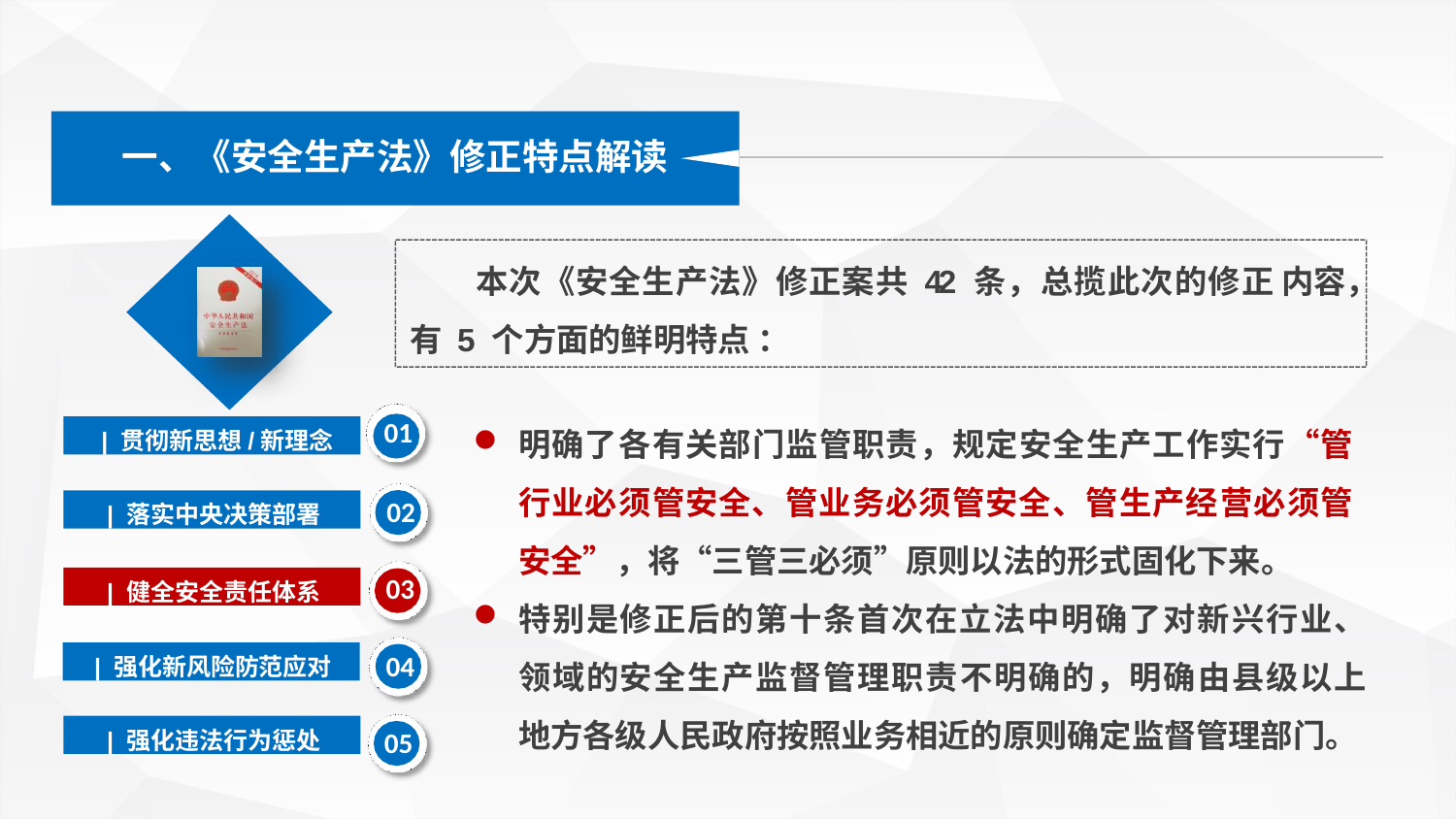

一、《安全生产法》修正特点解读

        本次《安全生产法》修正案共 42 条，总揽此次的修正 内容，有 5 个方面的鲜明特点 ：

明确了各有关部门监管职责，规定安全生产工作实行“管 行业必须管安全、管业务必须管安全、管生产经营必须管 安全”，将“三管三必须”原则以法的形式固化下来。
特别是修正后的第十条首次在立法中明确了对新兴行业、 领域的安全生产监督管理职责不明确的，明确由县级以上 地方各级人民政府按照业务相近的原则确定监督管理部门。
01

| 贯彻新思想/新理念

| 落实中央决策部署
02

| 健全安全责任体系

03

| 强化新风险防范应对

04

| 强化违法行为惩处

05